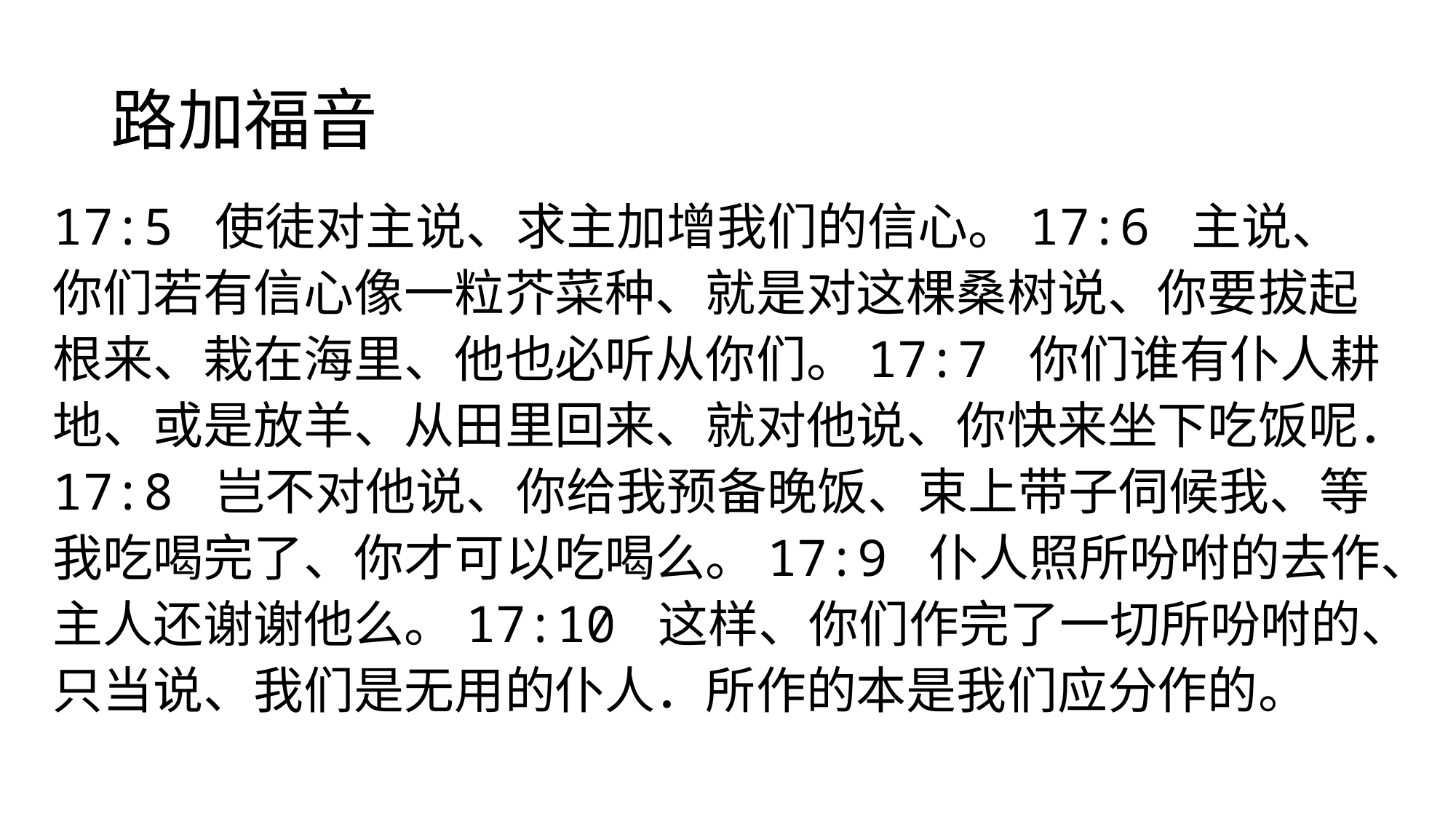

# 路加福音
17:5 使徒对主说、求主加增我们的信心。17:6 主说、你们若有信心像一粒芥菜种、就是对这棵桑树说、你要拔起根来、栽在海里、他也必听从你们。17:7 你们谁有仆人耕地、或是放羊、从田里回来、就对他说、你快来坐下吃饭呢．17:8 岂不对他说、你给我预备晚饭、束上带子伺候我、等我吃喝完了、你才可以吃喝么。17:9 仆人照所吩咐的去作、主人还谢谢他么。17:10 这样、你们作完了一切所吩咐的、只当说、我们是无用的仆人．所作的本是我们应分作的。